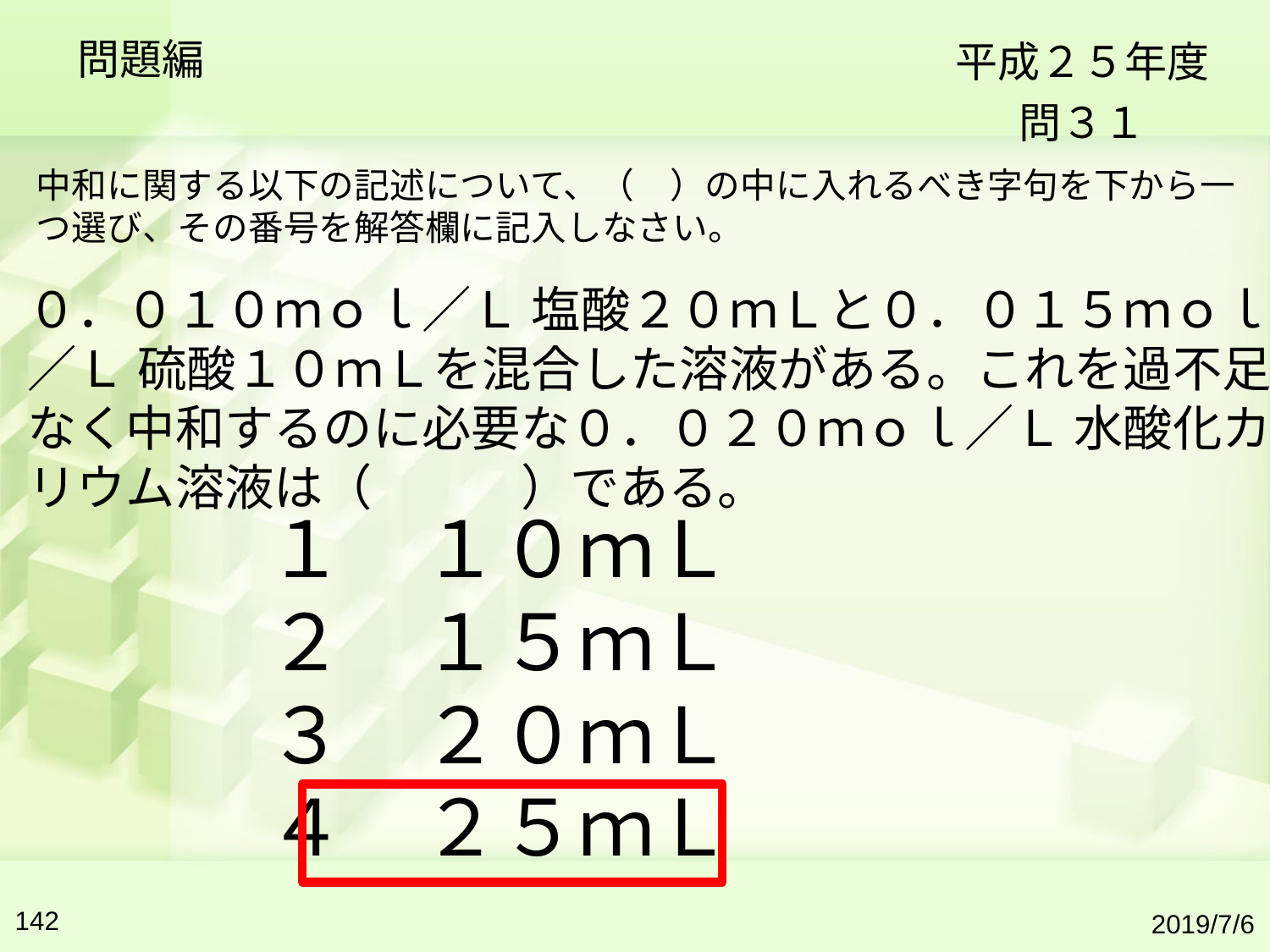

問題編
平成２５年度
問３１
中和に関する以下の記述について、（　）の中に入れるべき字句を下から一つ選び、その番号を解答欄に記入しなさい。
０．０１０ｍｏｌ／Ｌ 塩酸２０ｍＬと０．０１５ｍｏｌ／Ｌ 硫酸１０ｍＬを混合した溶液がある。これを過不足なく中和するのに必要な０．０２０ｍｏｌ／Ｌ 水酸化カリウム溶液は（　　　）である。
１　１０ｍＬ
２　１５ｍＬ
３　２０ｍＬ
４　２５ｍＬ

142
2019/7/6